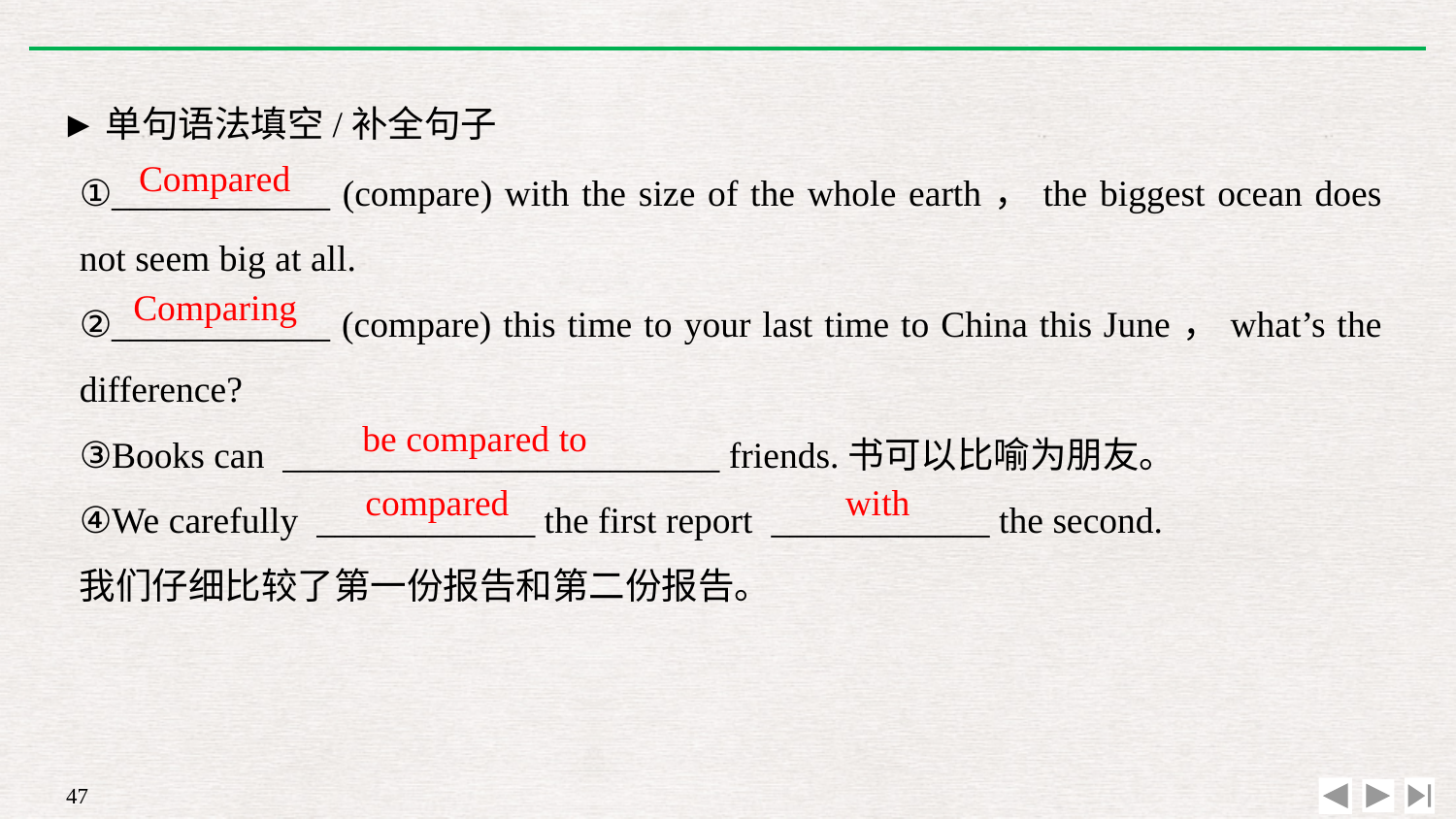

►单句语法填空/补全句子
①____________ (compare) with the size of the whole earth，the biggest ocean does not seem big at all.
②____________ (compare) this time to your last time to China this June，what’s the difference?
③Books can  ________________________ friends.书可以比喻为朋友。
④We carefully  ____________ the first report  ____________ the second.
我们仔细比较了第一份报告和第二份报告。
Compared
Comparing
be compared to
compared
with